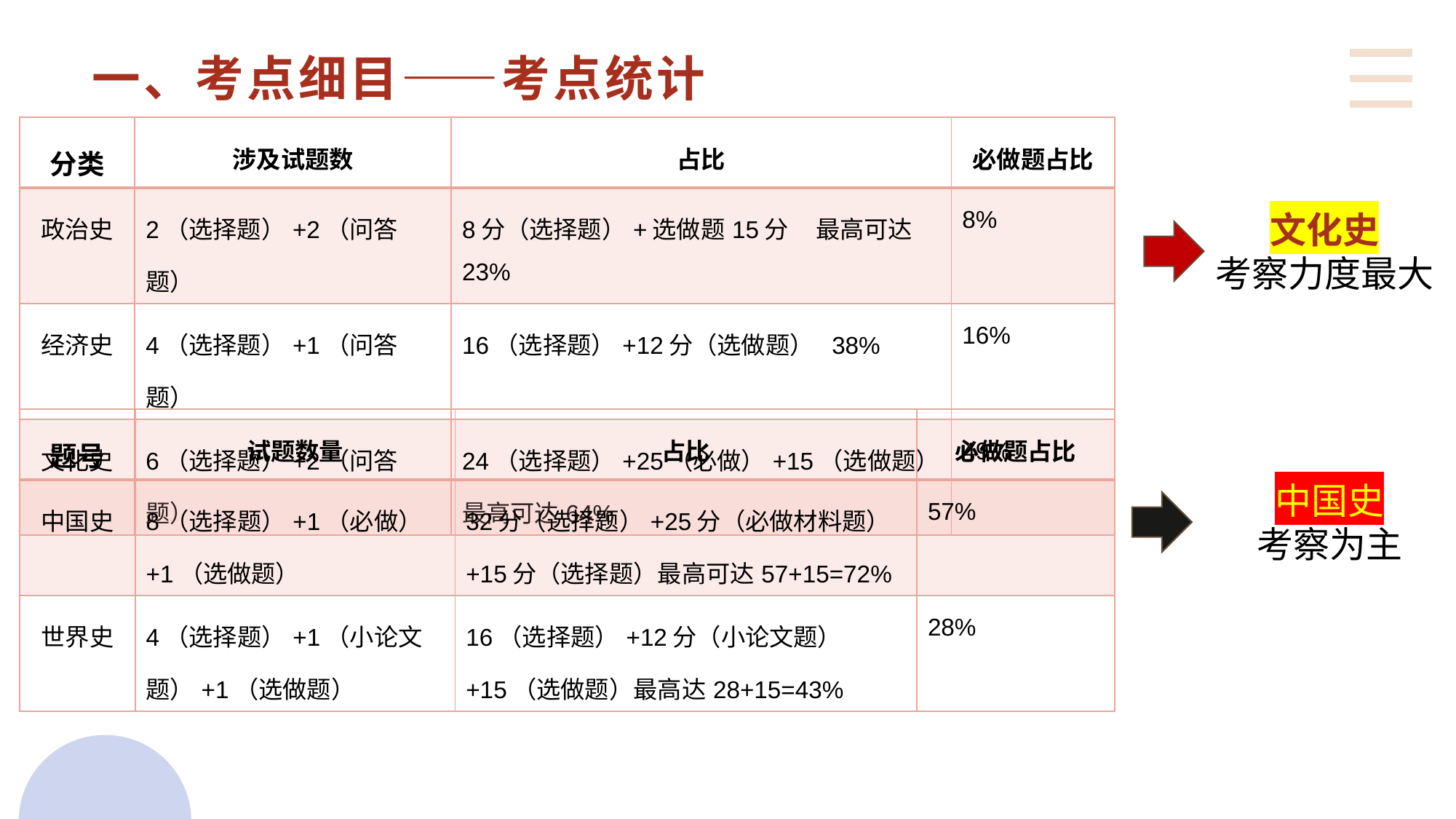

# 一、考点细目——考点统计
| 分类 | 涉及试题数 | 占比 | 必做题占比 |
| --- | --- | --- | --- |
| 政治史 | 2（选择题）+2（问答题） | 8分（选择题）+选做题15分 最高可达23% | 8% |
| 经济史 | 4（选择题）+1（问答题） | 16（选择题）+12分（选做题） 38% | 16% |
| 文化史 | 6（选择题）+2（问答题） | 24（选择题）+25（必做）+15（选做题） 最高可达64% | 49% |
文化史
考察力度最大

| 题号 | 试题数量 | 占比 | 必做题占比 |
| --- | --- | --- | --- |
| 中国史 | 8（选择题）+1（必做） +1（选做题） | 32分（选择题）+25分（必做材料题）+15分（选择题）最高可达57+15=72% | 57% |
| 世界史 | 4（选择题）+1（小论文题）+1（选做题） | 16（选择题）+12分（小论文题）+15（选做题）最高达28+15=43% | 28% |
中国史
考察为主